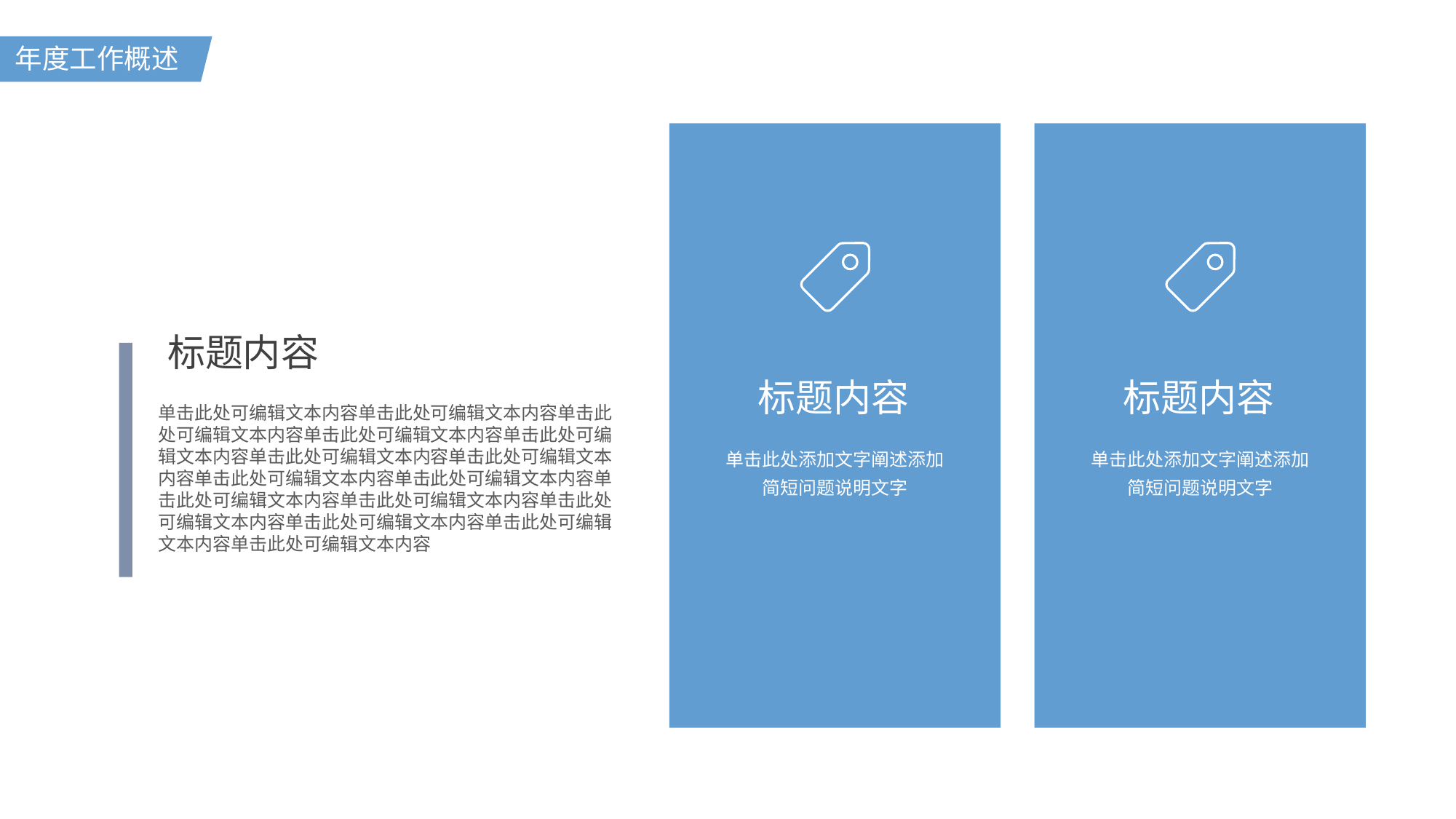

年度工作概述

标题内容

标题内容
标题内容
单击此处可编辑文本内容单击此处可编辑文本内容单击此处可编辑文本内容单击此处可编辑文本内容单击此处可编辑文本内容单击此处可编辑文本内容单击此处可编辑文本内容单击此处可编辑文本内容单击此处可编辑文本内容单击此处可编辑文本内容单击此处可编辑文本内容单击此处可编辑文本内容单击此处可编辑文本内容单击此处可编辑文本内容单击此处可编辑文本内容

单击此处添加文字阐述添加简短问题说明文字
单击此处添加文字阐述添加简短问题说明文字